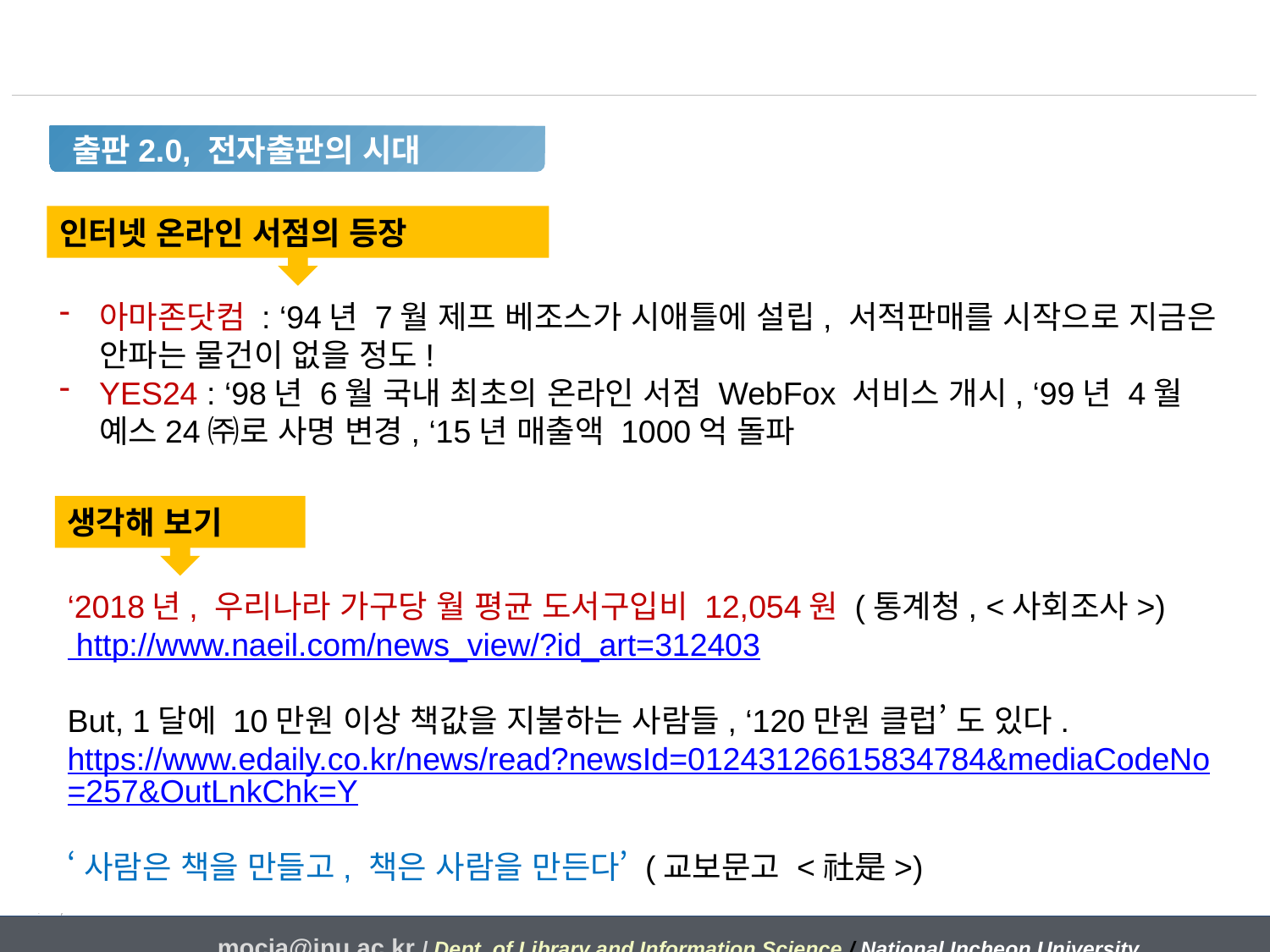

출판2.0, 전자출판의 시대
인터넷 온라인 서점의 등장
아마존닷컴 : ‘94년 7월 제프 베조스가 시애틀에 설립, 서적판매를 시작으로 지금은 안파는 물건이 없을 정도!
YES24 : ‘98년 6월 국내 최초의 온라인 서점 WebFox 서비스 개시, ‘99년 4월 예스24㈜로 사명 변경, ‘15년 매출액 1000억 돌파
생각해 보기
‘2018년, 우리나라 가구당 월 평균 도서구입비 12,054원 (통계청, <사회조사>)
 http://www.naeil.com/news_view/?id_art=312403

But, 1달에 10만원 이상 책값을 지불하는 사람들, ‘120만원 클럽’ 도 있다.
https://www.edaily.co.kr/news/read?newsId=01243126615834784&mediaCodeNo=257&OutLnkChk=Y

‘사람은 책을 만들고, 책은 사람을 만든다’ (교보문고 <社是>)

mocja@inu.ac.kr / Dept. of Library and Information Science / National Incheon University